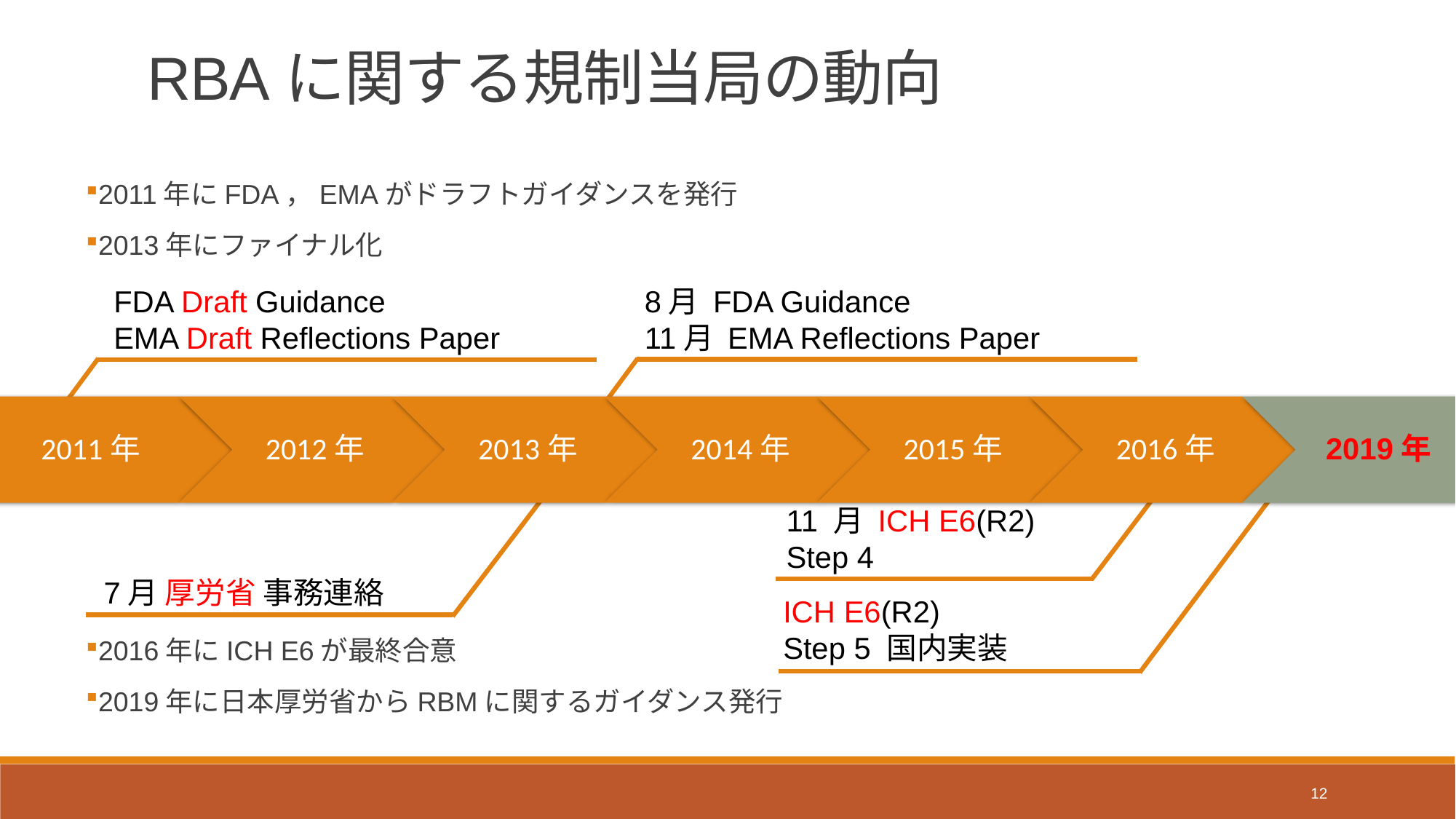

RBAに関する規制当局の動向
2011年にFDA，EMAがドラフトガイダンスを発行
2013年にファイナル化

2016年にICH E6が最終合意
2019年に日本厚労省からRBMに関するガイダンス発行
2011年
2012年
2013年
2014年
2015年
2016年
2019年
8月 FDA Guidance
11月 EMA Reflections Paper
FDA Draft Guidance
EMA Draft Reflections Paper
11 月 ICH E6(R2)
Step 4
7月 厚労省 事務連絡
ICH E6(R2)
Step 5 国内実装
12